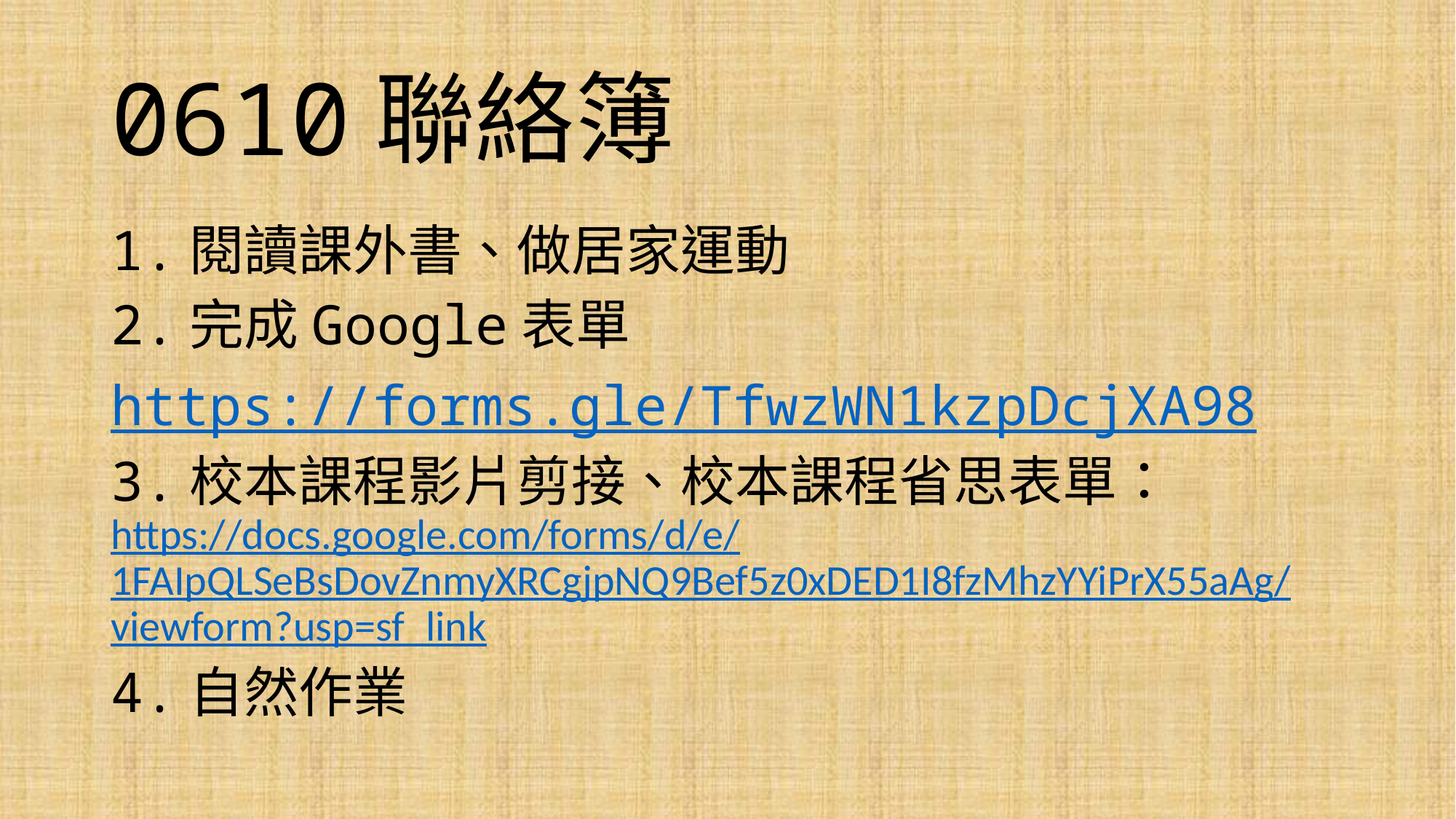

# 0610聯絡簿
1.閱讀課外書、做居家運動
2.完成Google表單
https://forms.gle/TfwzWN1kzpDcjXA98
3.校本課程影片剪接、校本課程省思表單：
https://docs.google.com/forms/d/e/1FAIpQLSeBsDovZnmyXRCgjpNQ9Bef5z0xDED1I8fzMhzYYiPrX55aAg/viewform?usp=sf_link
4.自然作業